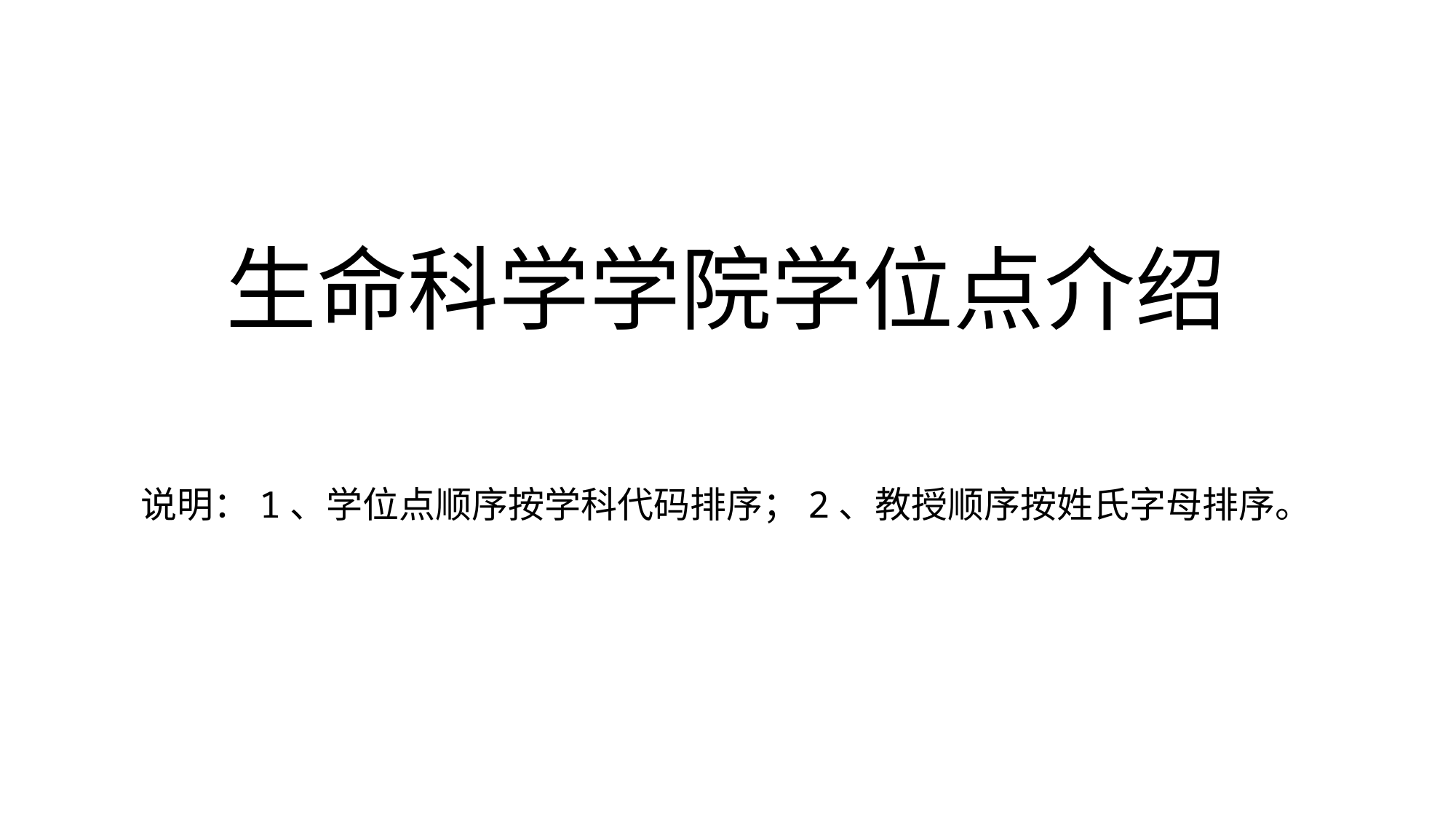

# 生命科学学院学位点介绍 说明：1、学位点顺序按学科代码排序；2、教授顺序按姓氏字母排序。